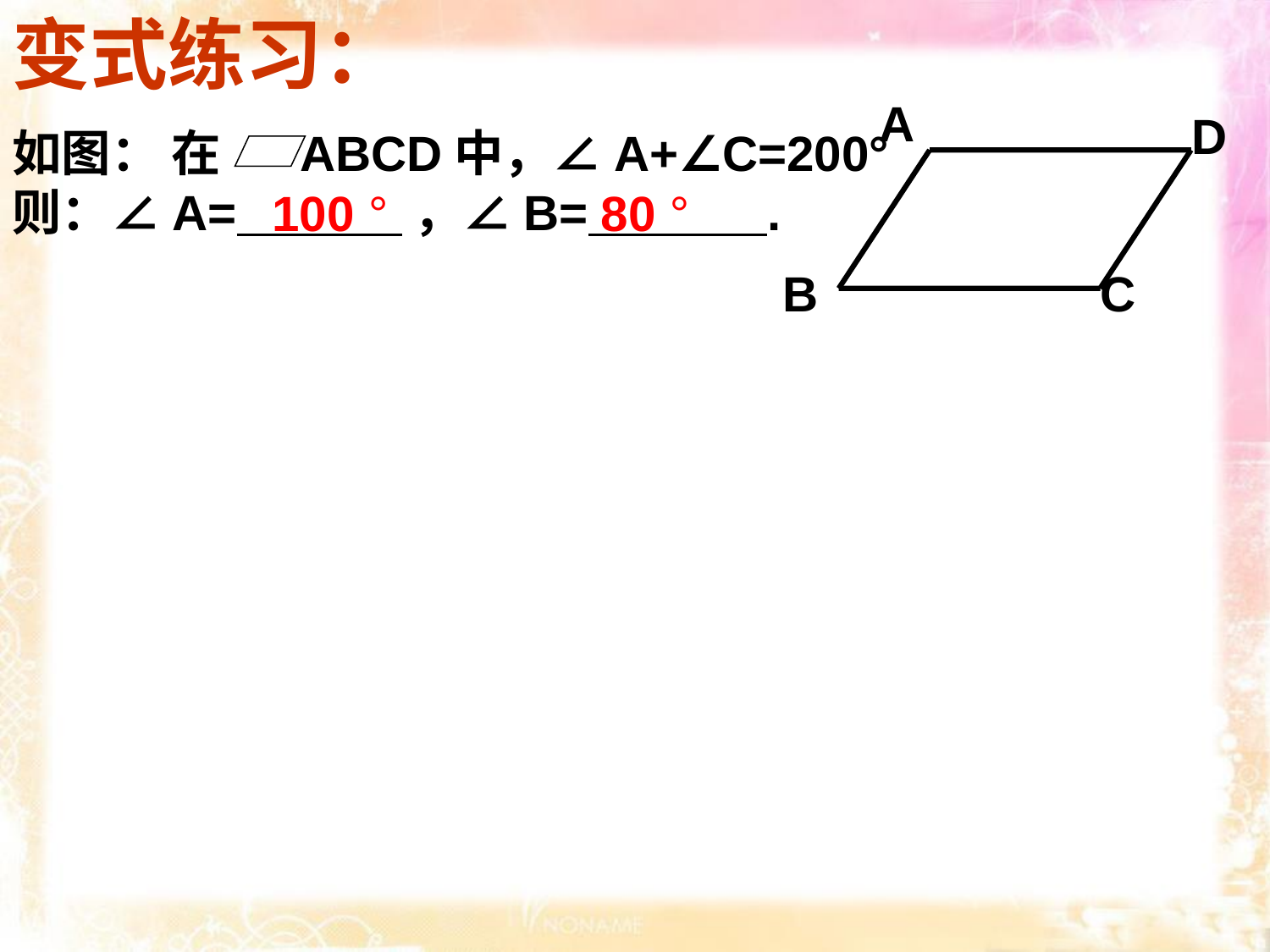

变式练习：
A
D
B
C

如图： 在      ABCD中，∠A+∠C=200°
则：∠A=            ，∠B=             .

100 °
80 °